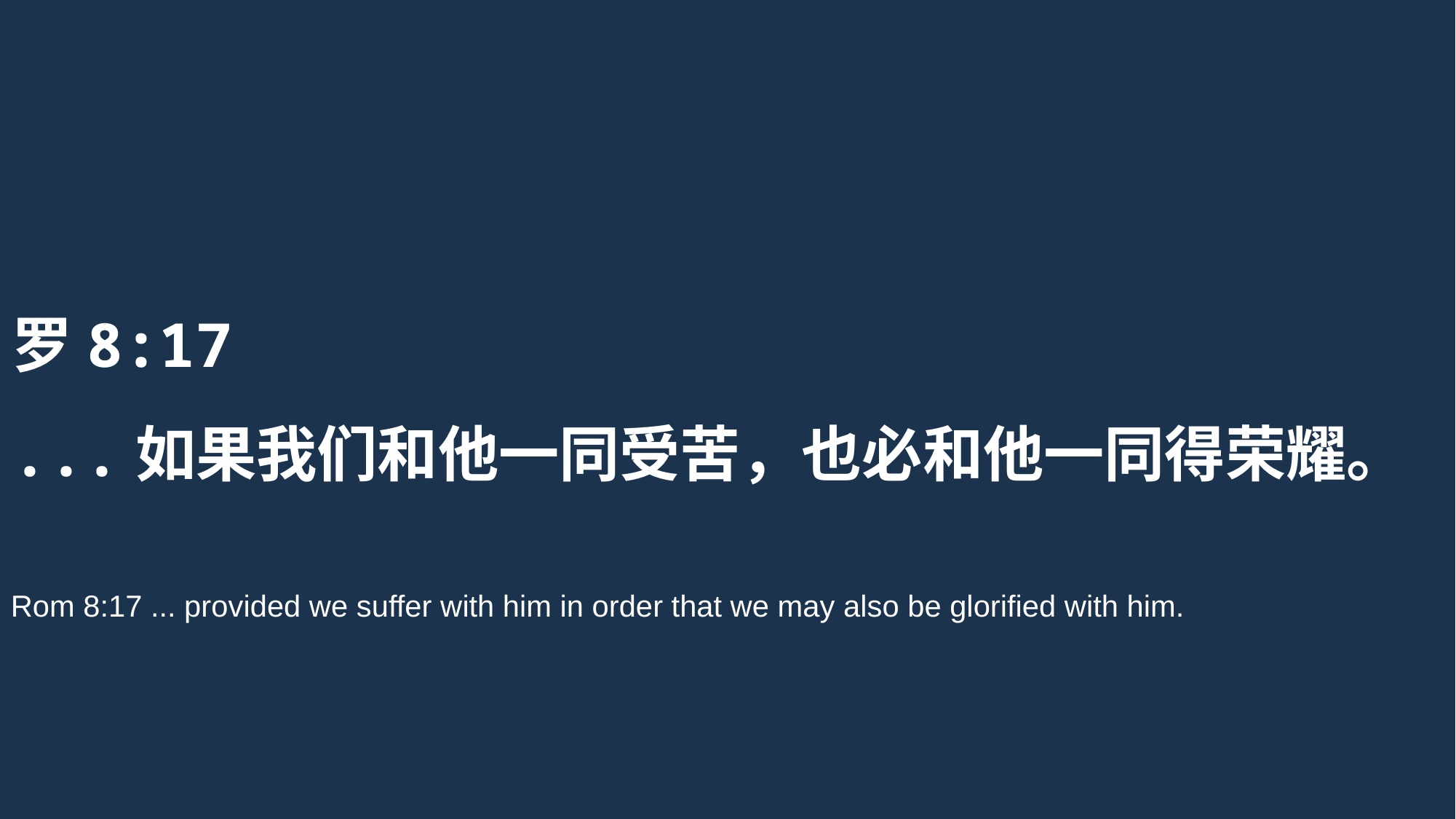

罗8:17
...如果我们和他一同受苦，也必和他一同得荣耀。
Rom 8:17 ... provided we suffer with him in order that we may also be glorified with him.